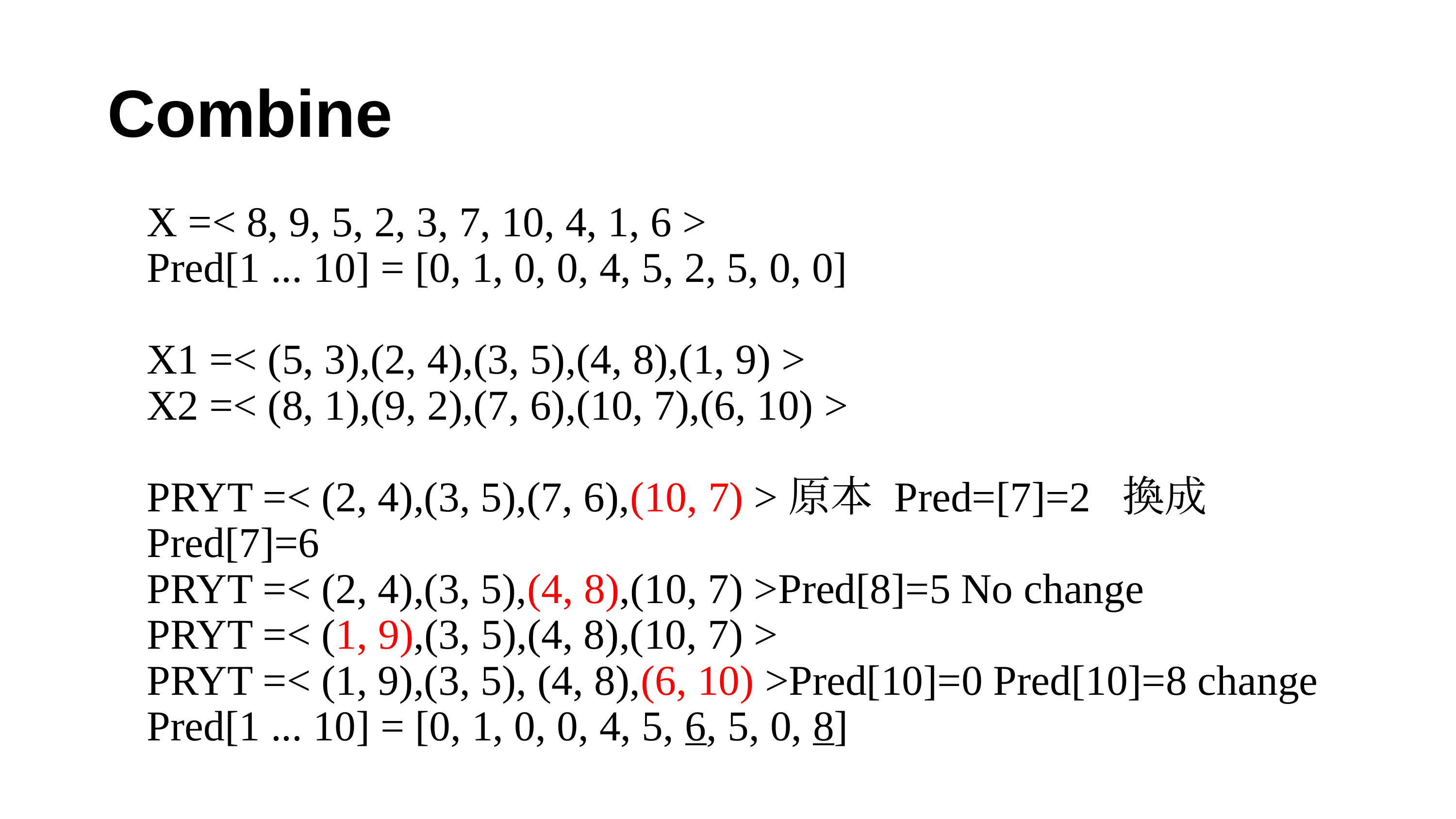

Combine
X =< 8, 9, 5, 2, 3, 7, 10, 4, 1, 6 >
Pred[1 ... 10] = [0, 1, 0, 0, 4, 5, 2, 5, 0, 0]

X1 =< (5, 3),(2, 4),(3, 5),(4, 8),(1, 9) >
X2 =< (8, 1),(9, 2),(7, 6),(10, 7),(6, 10) >

PRYT =< (2, 4),(3, 5),(7, 6),(10, 7) >原本 Pred=[7]=2  換成Pred[7]=6
PRYT =< (2, 4),(3, 5),(4, 8),(10, 7) >Pred[8]=5 No change
PRYT =< (1, 9),(3, 5),(4, 8),(10, 7) >
PRYT =< (1, 9),(3, 5), (4, 8),(6, 10) >Pred[10]=0 Pred[10]=8 change
Pred[1 ... 10] = [0, 1, 0, 0, 4, 5, 6, 5, 0, 8]